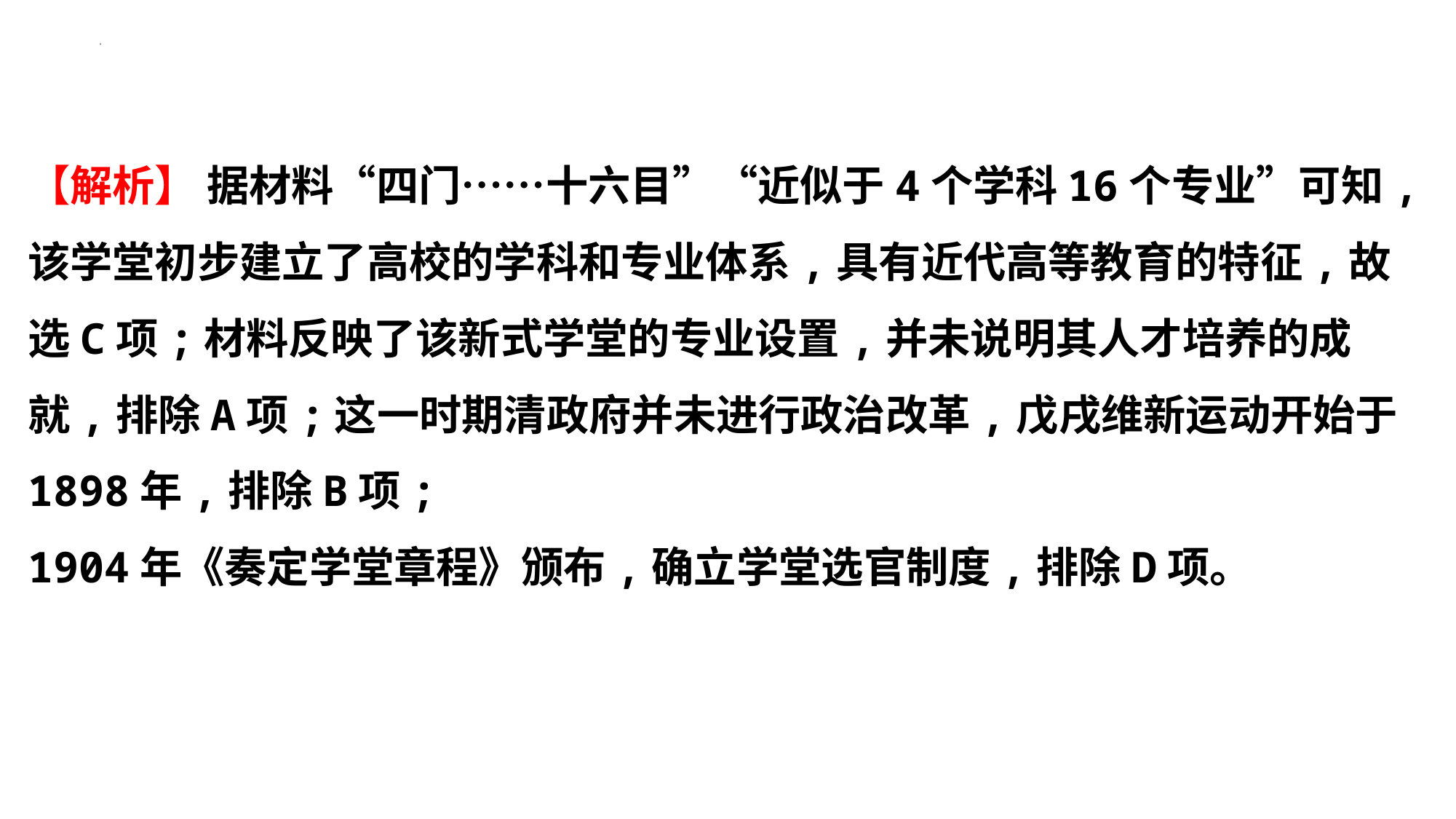

【解析】 据材料“四门……十六目”“近似于4个学科16个专业”可知,该学堂初步建立了高校的学科和专业体系,具有近代高等教育的特征,故选C项;材料反映了该新式学堂的专业设置,并未说明其人才培养的成就,排除A项;这一时期清政府并未进行政治改革,戊戌维新运动开始于1898年,排除B项;
1904年《奏定学堂章程》颁布,确立学堂选官制度,排除D项。